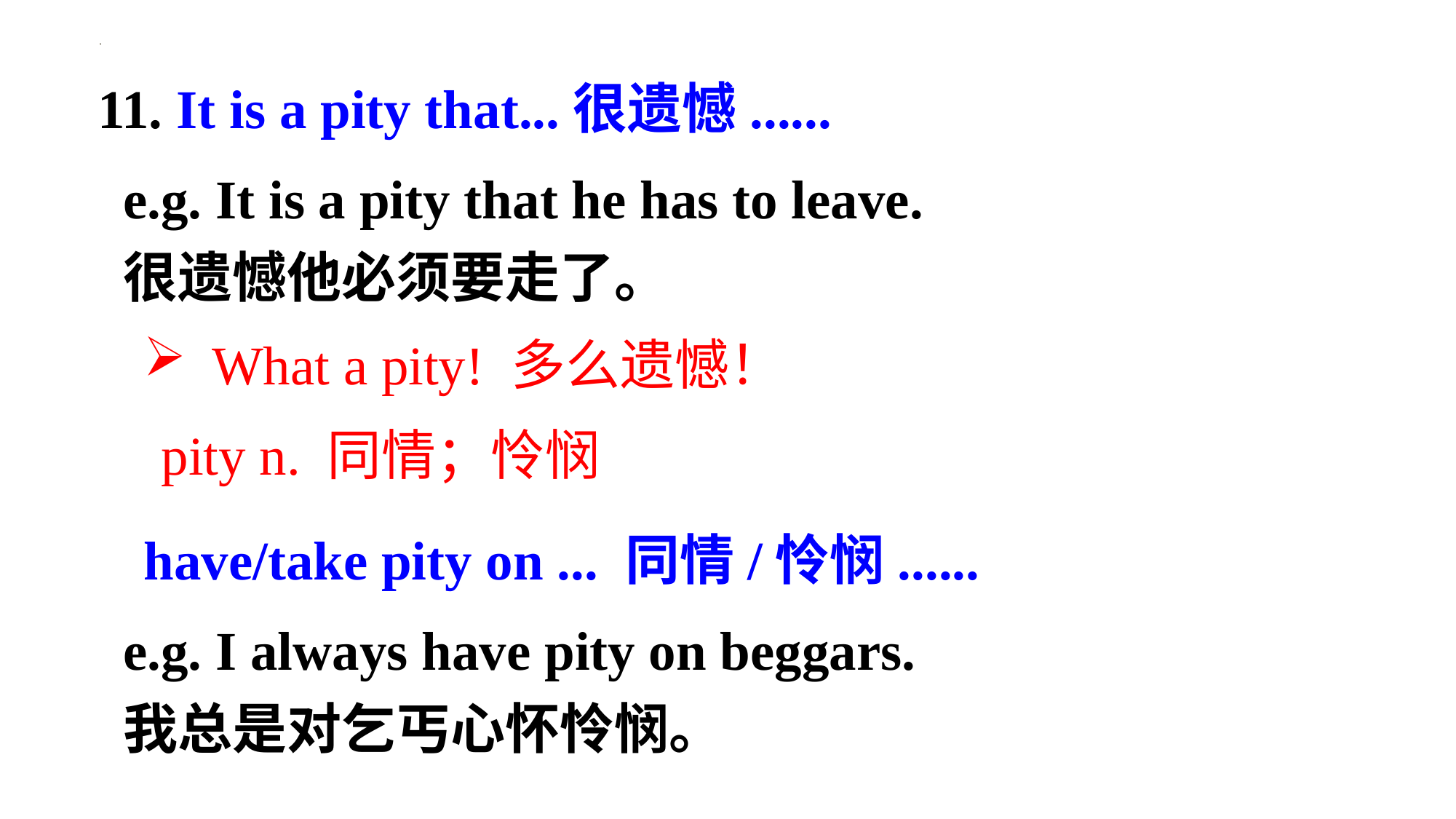

11. It is a pity that...很遗憾......
e.g. It is a pity that he has to leave.
很遗憾他必须要走了。
What a pity! 多么遗憾！
pity n. 同情；怜悯
have/take pity on ... 同情/怜悯......
e.g. I always have pity on beggars.
我总是对乞丐心怀怜悯。